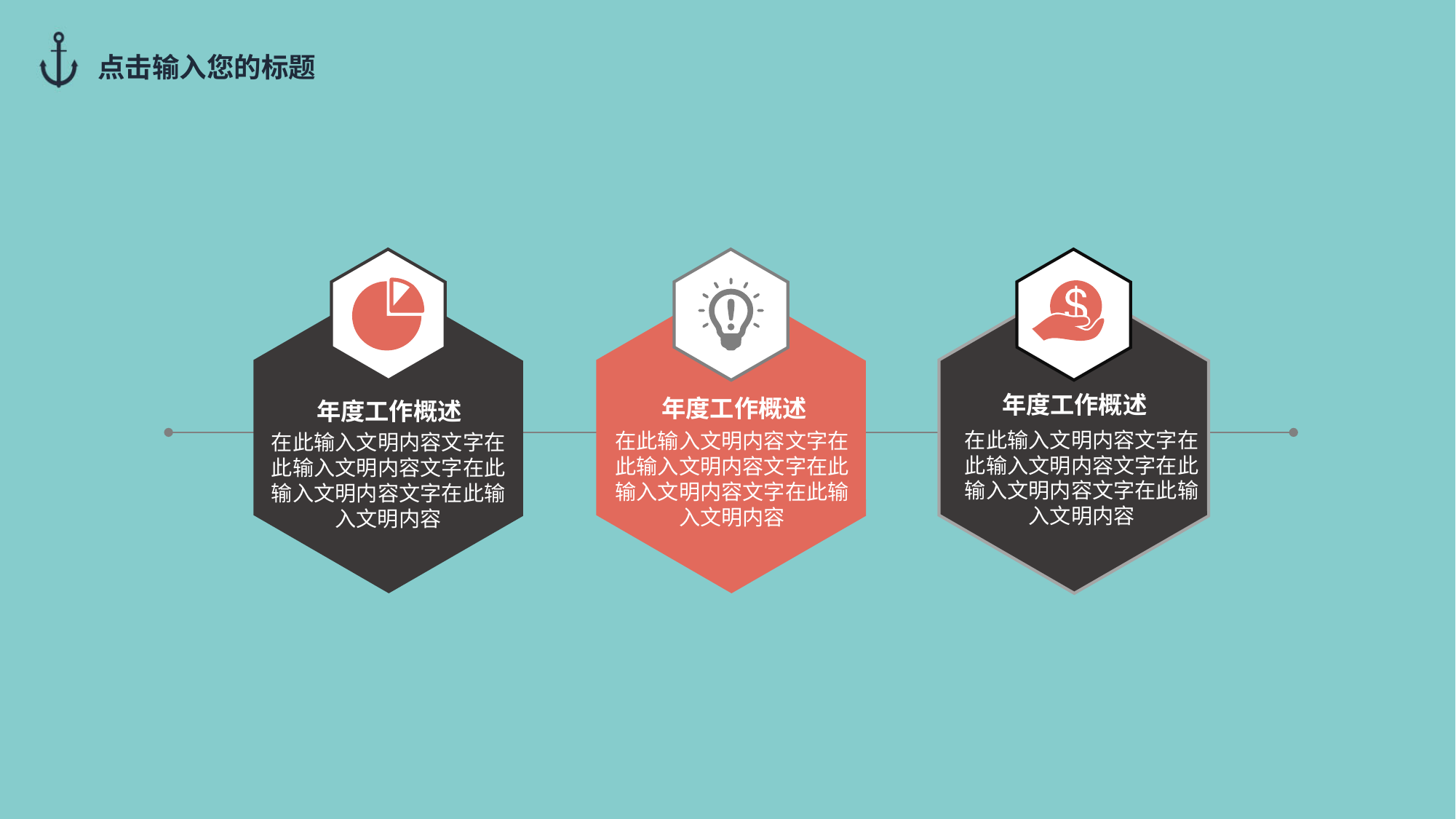

点击输入您的标题

年度工作概述
年度工作概述
年度工作概述
在此输入文明内容文字在此输入文明内容文字在此输入文明内容文字在此输入文明内容
在此输入文明内容文字在此输入文明内容文字在此输入文明内容文字在此输入文明内容
在此输入文明内容文字在此输入文明内容文字在此输入文明内容文字在此输入文明内容